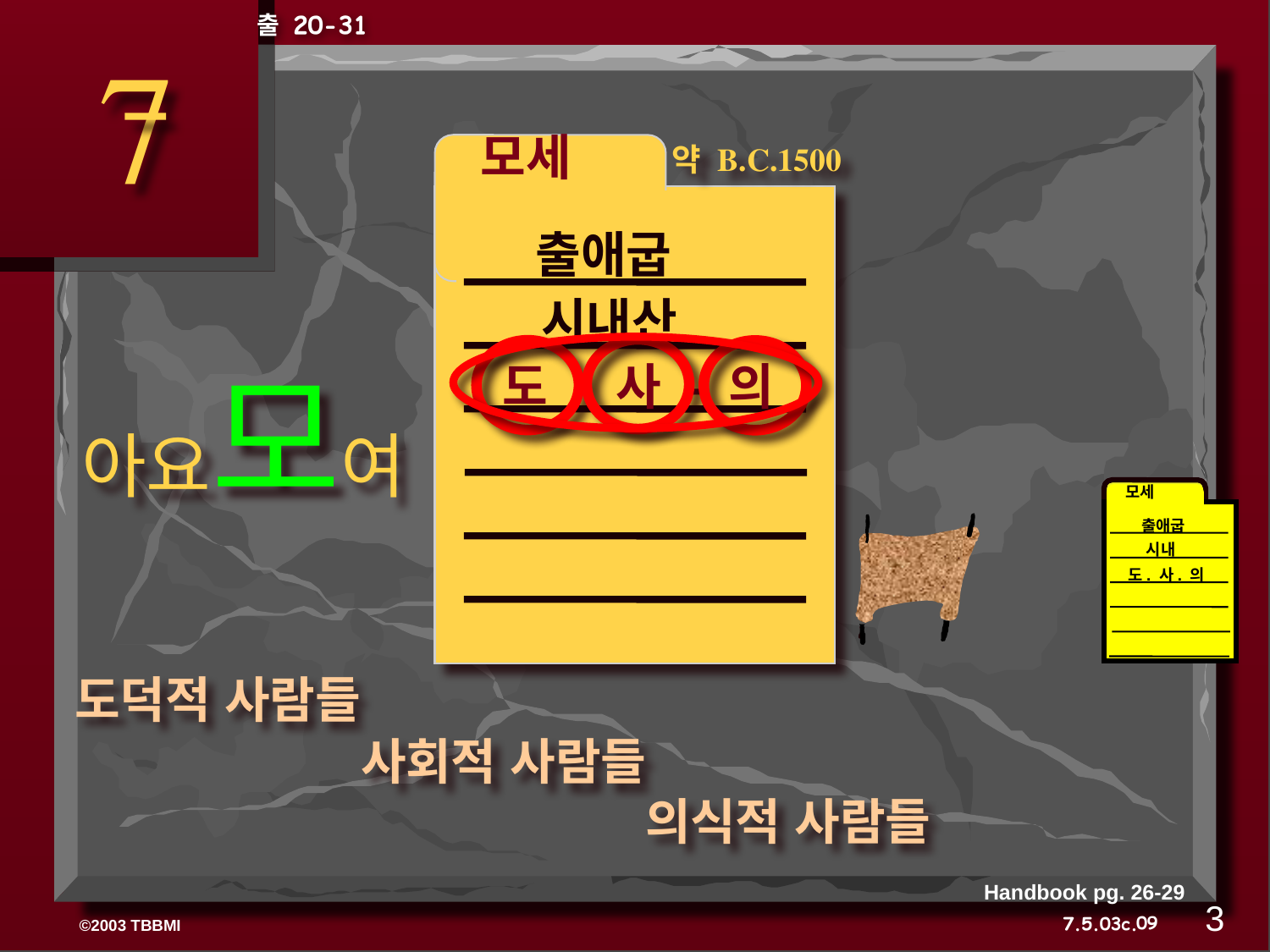

출 20-31

7

   모세
약 B.C.1500

출애굽

시내산

아요모여

도 - 사 - 의

모세

출애굽

시내

도. 사. 의

40

도덕적 사람들
사회적 사람들
의식적 사람들
Handbook pg. 26-29
3
09